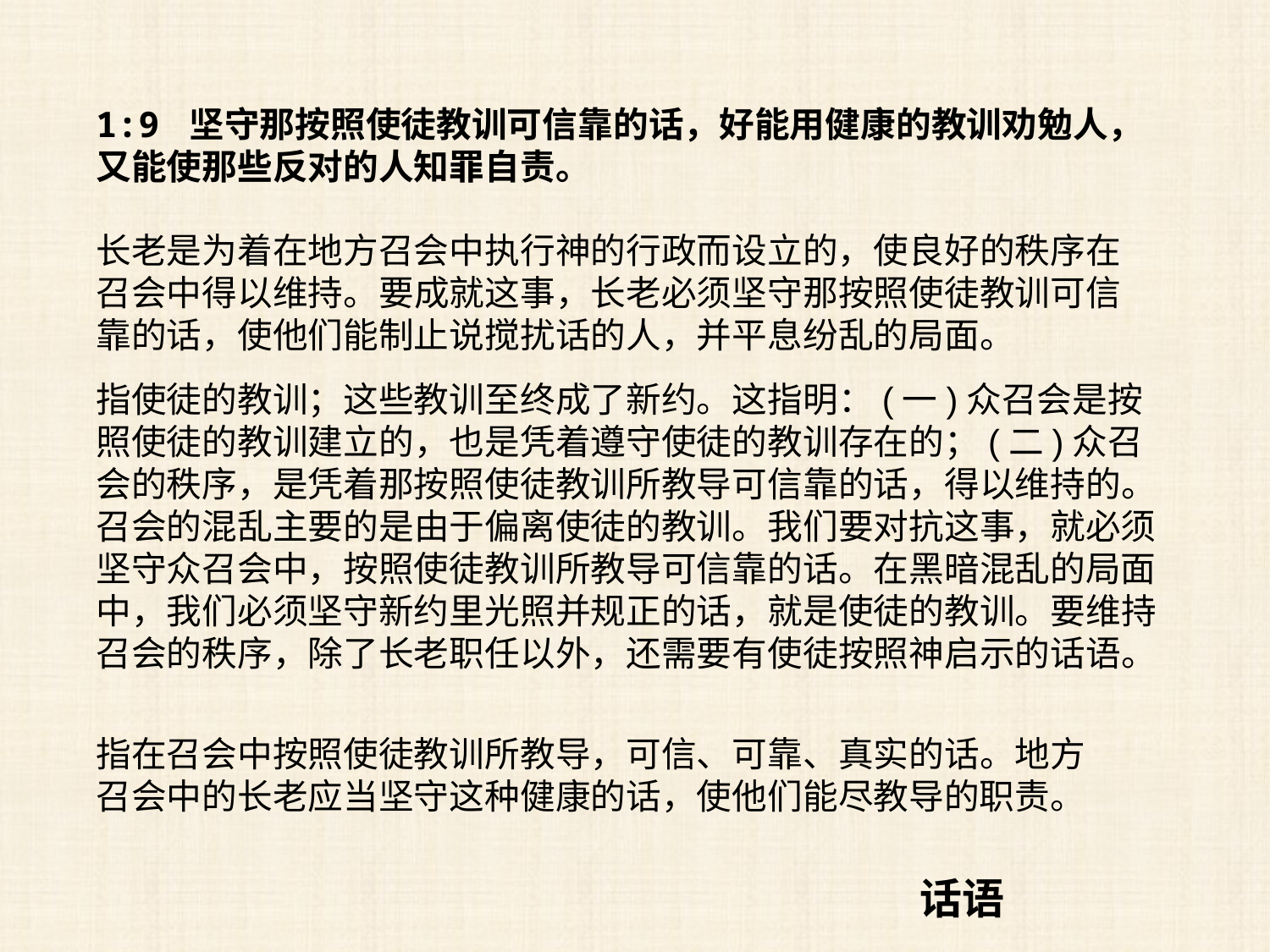

1:9 坚守那按照使徒教训可信靠的话，好能用健康的教训劝勉人，又能使那些反对的人知罪自责。
长老是为着在地方召会中执行神的行政而设立的，使良好的秩序在召会中得以维持。要成就这事，长老必须坚守那按照使徒教训可信靠的话，使他们能制止说搅扰话的人，并平息纷乱的局面。
指使徒的教训；这些教训至终成了新约。这指明：(一)众召会是按照使徒的教训建立的，也是凭着遵守使徒的教训存在的；(二)众召会的秩序，是凭着那按照使徒教训所教导可信靠的话，得以维持的。召会的混乱主要的是由于偏离使徒的教训。我们要对抗这事，就必须坚守众召会中，按照使徒教训所教导可信靠的话。在黑暗混乱的局面中，我们必须坚守新约里光照并规正的话，就是使徒的教训。要维持召会的秩序，除了长老职任以外，还需要有使徒按照神启示的话语。
指在召会中按照使徒教训所教导，可信、可靠、真实的话。地方召会中的长老应当坚守这种健康的话，使他们能尽教导的职责。
话语